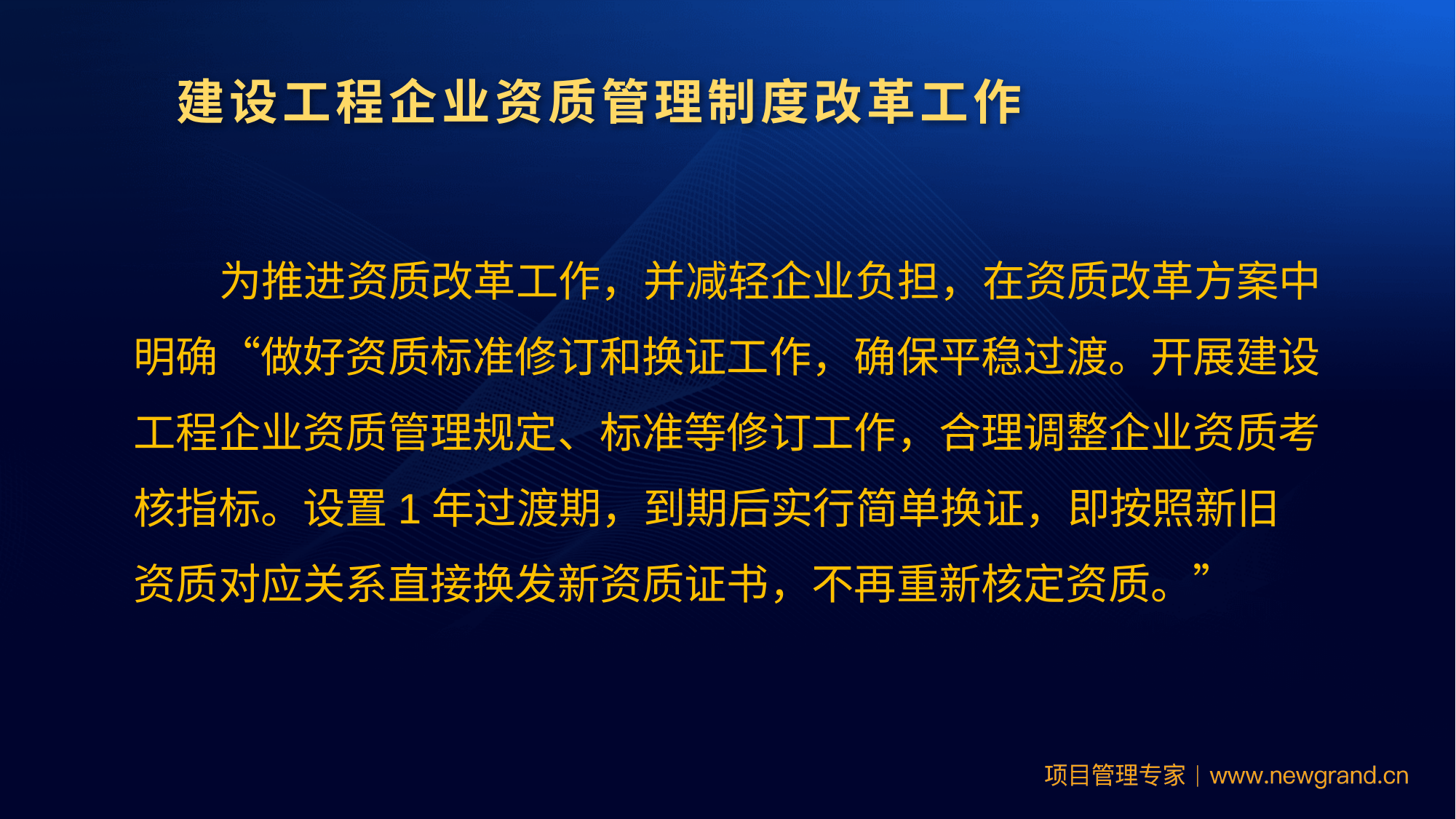

建设工程企业资质管理制度改革工作
        为推进资质改革工作，并减轻企业负担，在资质改革方案中明确“做好资质标准修订和换证工作，确保平稳过渡。开展建设工程企业资质管理规定、标准等修订工作，合理调整企业资质考核指标。设置1年过渡期，到期后实行简单换证，即按照新旧资质对应关系直接换发新资质证书，不再重新核定资质。”